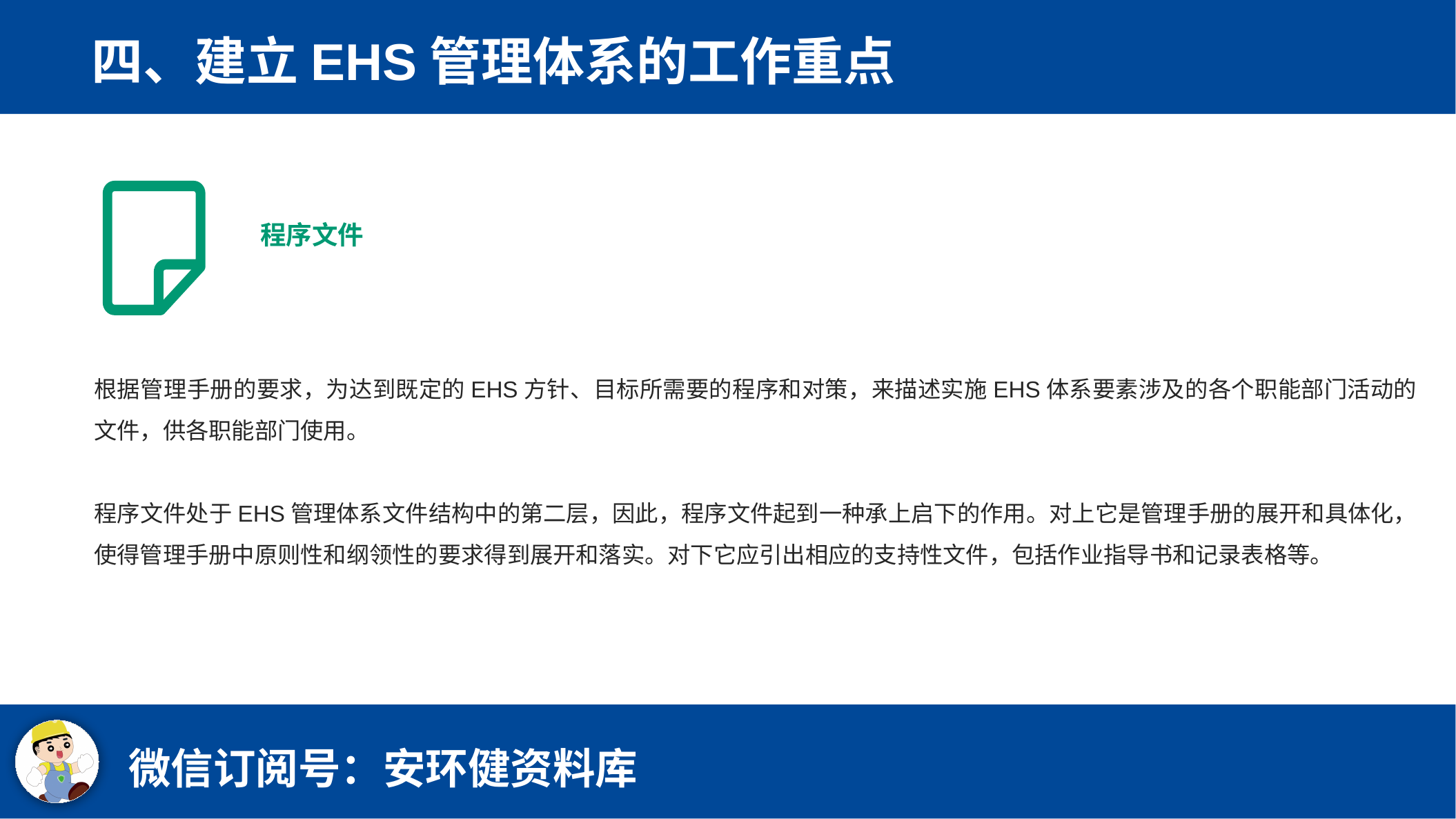

四、建立EHS管理体系的工作重点

程序文件
根据管理手册的要求，为达到既定的EHS方针、目标所需要的程序和对策，来描述实施EHS体系要素涉及的各个职能部门活动的文件，供各职能部门使用。

程序文件处于EHS管理体系文件结构中的第二层，因此，程序文件起到一种承上启下的作用。对上它是管理手册的展开和具体化，使得管理手册中原则性和纲领性的要求得到展开和落实。对下它应引出相应的支持性文件，包括作业指导书和记录表格等。